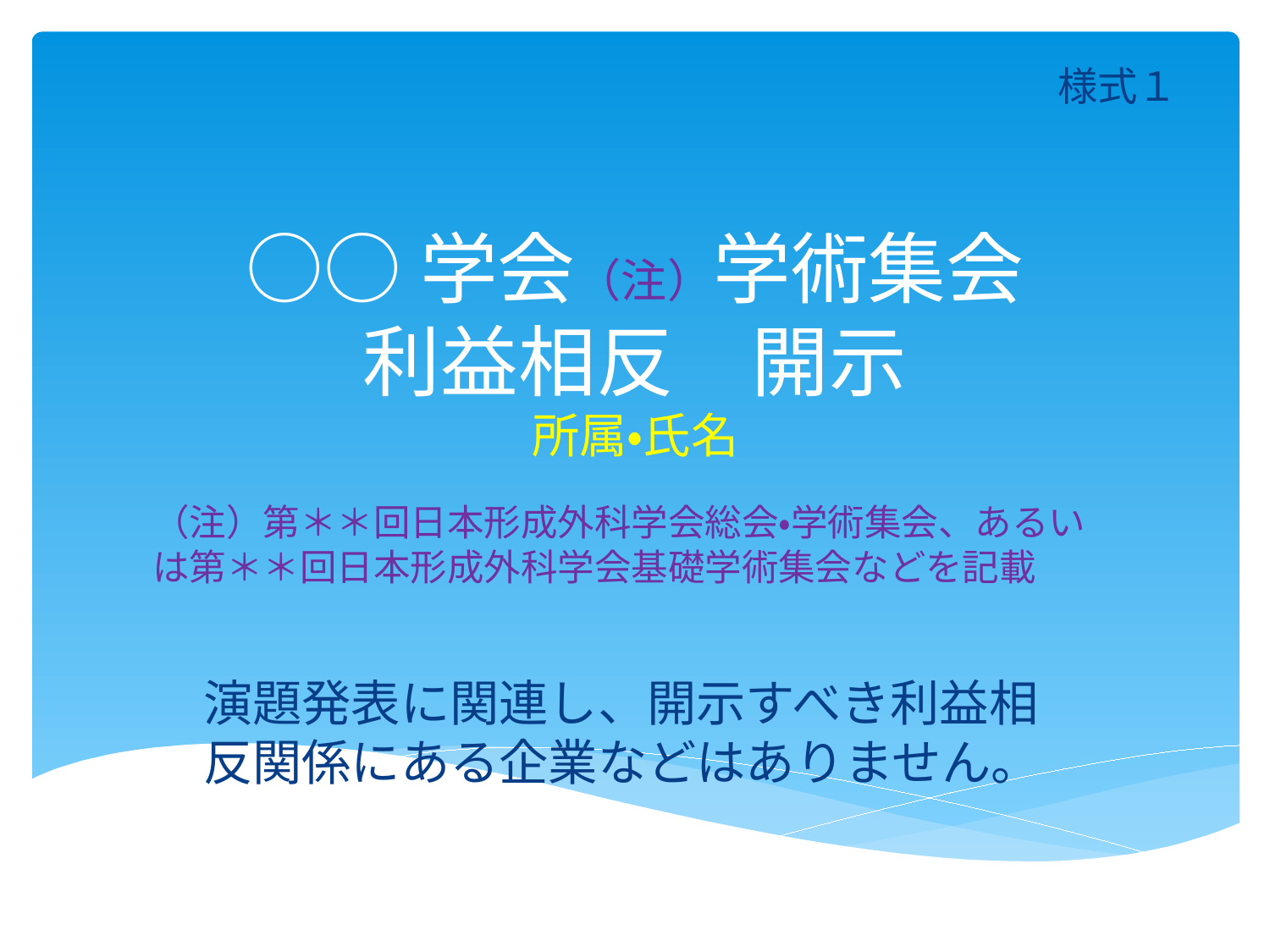

様式１
# ○○学会（注）学術集会 利益相反　開示 所属・氏名
（注）第＊＊回日本形成外科学会総会・学術集会、あるいは第＊＊回日本形成外科学会基礎学術集会などを記載
演題発表に関連し、開示すべき利益相反関係にある企業などはありません。